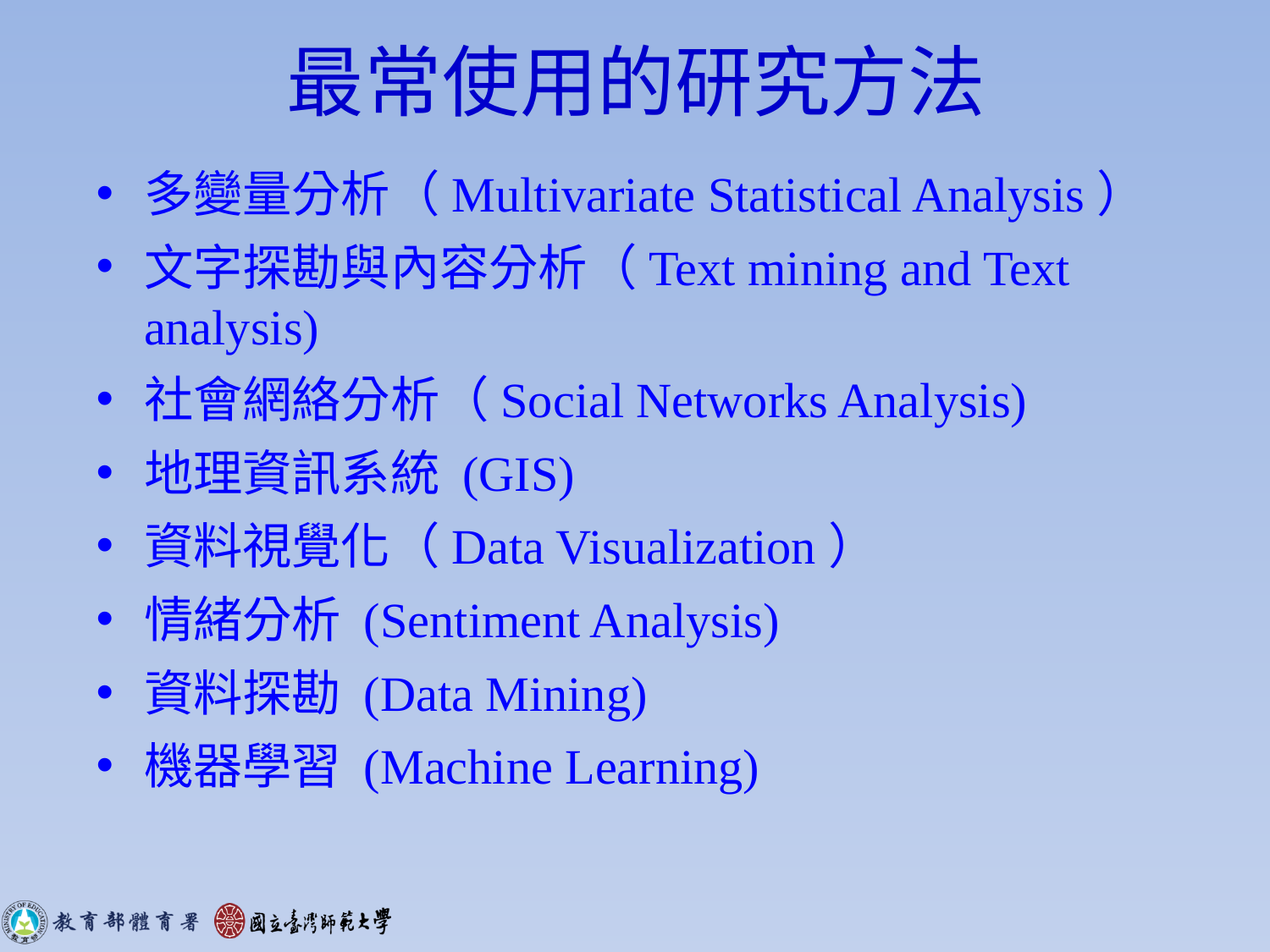

# 最常使用的研究方法
多變量分析（Multivariate Statistical Analysis）
文字探勘與內容分析（Text mining and Text analysis)
社會網絡分析（Social Networks Analysis)
地理資訊系統 (GIS)
資料視覺化（Data Visualization）
情緒分析 (Sentiment Analysis)
資料探勘 (Data Mining)
機器學習 (Machine Learning)